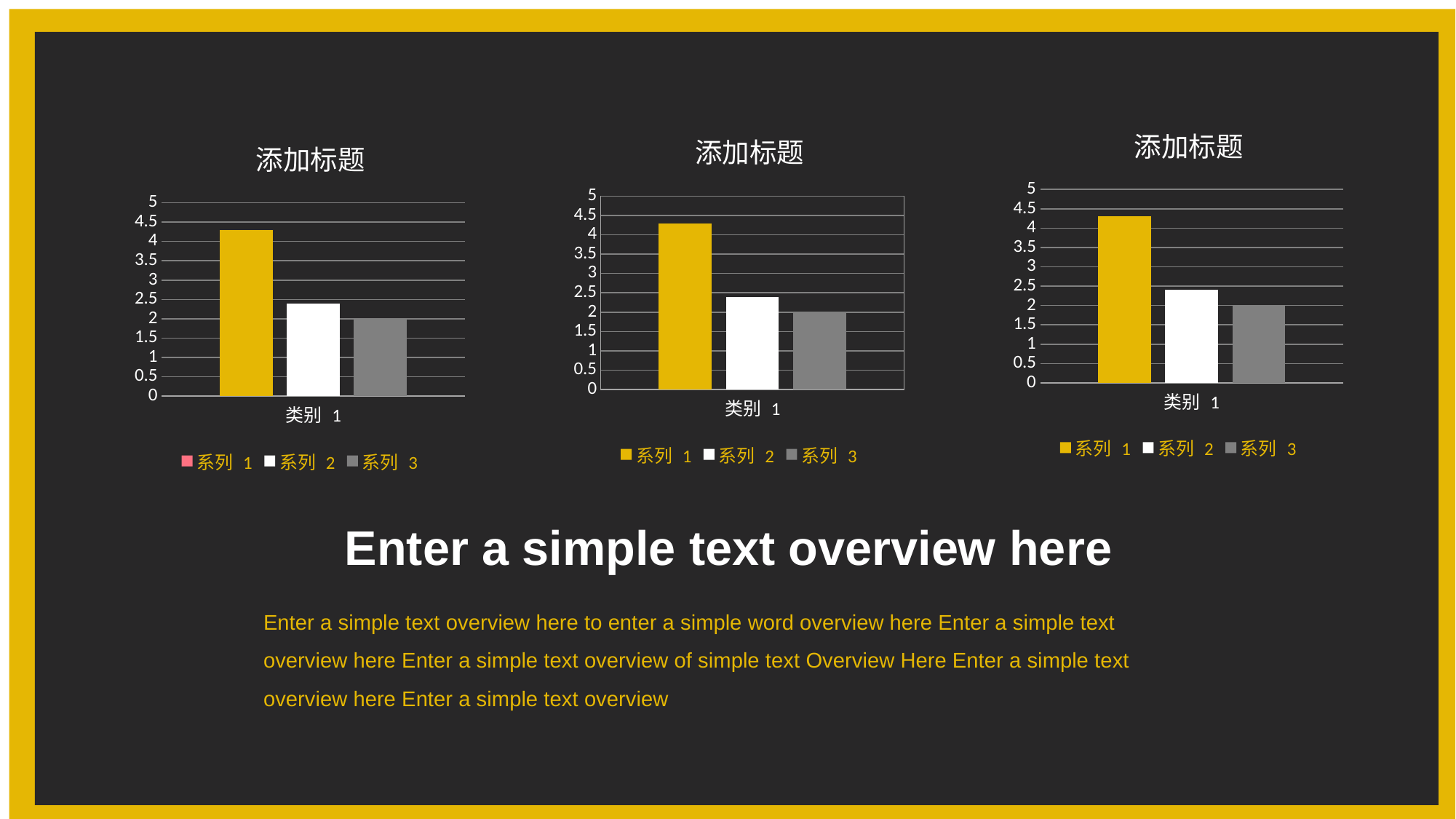

### Chart: 添加标题

| Category | 系列 1 | 系列 2 | 系列 3 |
|---|---|---|---|
| 类别 1 | 4.3 | 2.4 | 2.0 |

### Chart: 添加标题

| Category | 系列 1 | 系列 2 | 系列 3 |
|---|---|---|---|
| 类别 1 | 4.3 | 2.4 | 2.0 |

### Chart: 添加标题

| Category | 系列 1 | 系列 2 | 系列 3 |
|---|---|---|---|
| 类别 1 | 4.3 | 2.4 | 2.0 |
Enter a simple text overview here
Enter a simple text overview here to enter a simple word overview here Enter a simple text overview here Enter a simple text overview of simple text Overview Here Enter a simple text overview here Enter a simple text overview